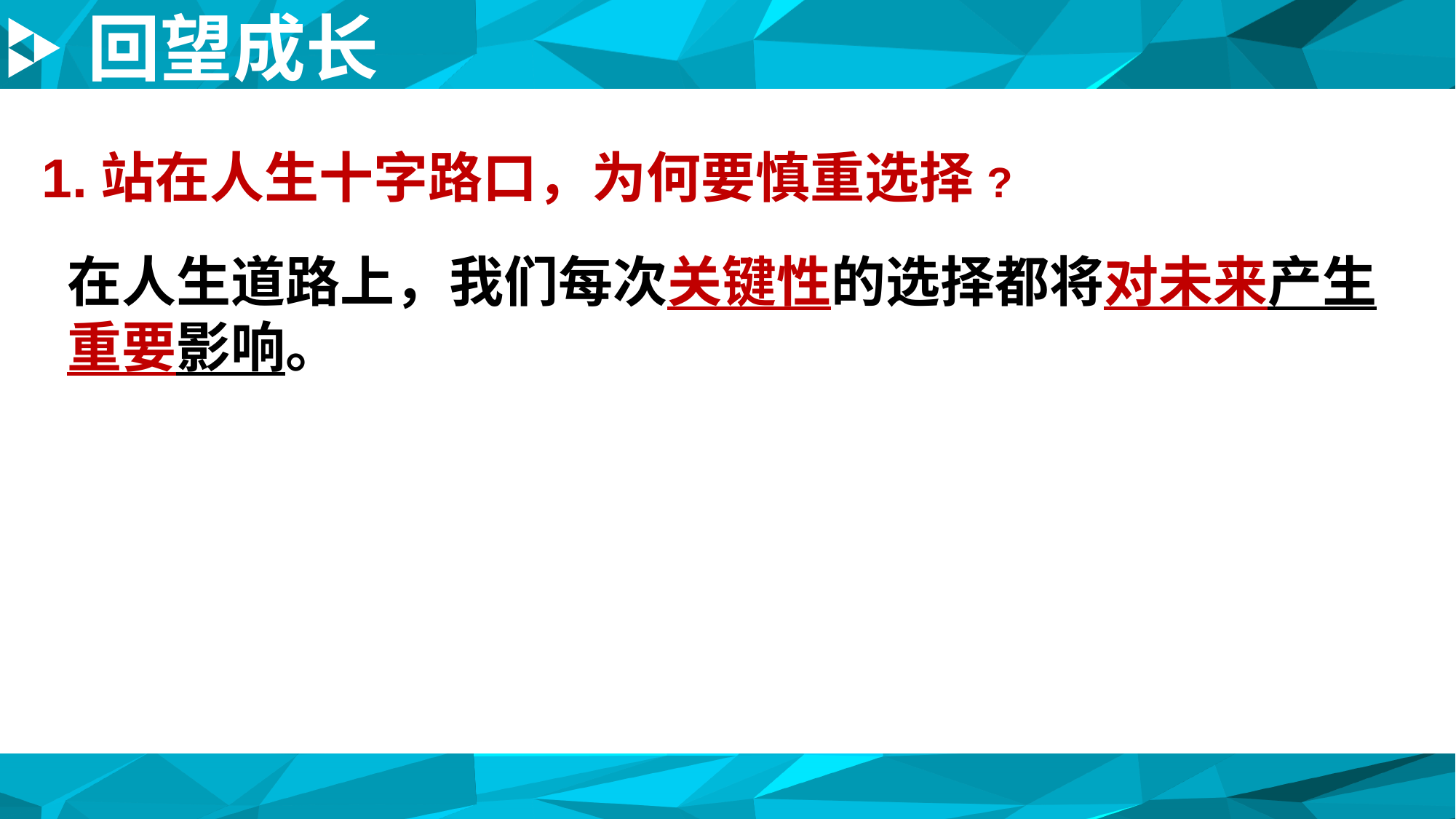

回望成长
1.站在人生十字路口，为何要慎重选择?

在人生道路上，我们每次关键性的选择都将对未来产生重要影响。
TEXT  HERE
TEXT  HERE
TEXT  HERE
TEXT  HERE
TEXT HERE TEXT HERE
TEXT HERE TEXT HERE
TEXT HERE TEXT HERE
TEXT HERE TEXT HERE
TEXT HERE TEXT HERE
TEXT HERE TEXT HERE
TEXT HERE TEXT HERE
TEXT HERE TEXT HERE